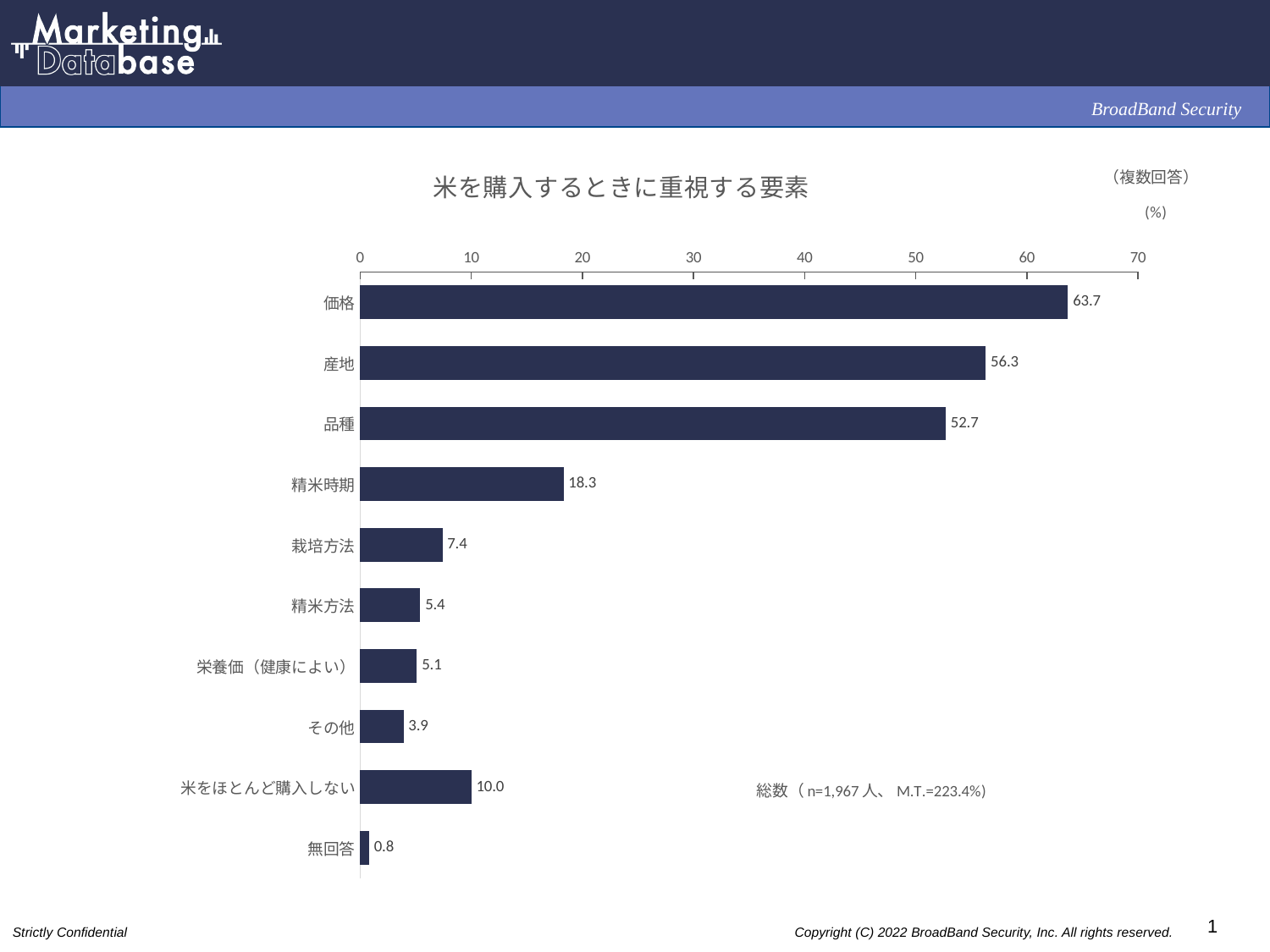

### Chart: 米を購入するときに重視する要素

| Category |  |
|---|---|
| 価格 | 63.7 |
| 産地 | 56.3 |
| 品種 | 52.7 |
| 精米時期 | 18.3 |
| 栽培方法 | 7.4 |
| 精米方法 | 5.4 |
| 栄養価（健康によい） | 5.1 |
| その他 | 3.9 |
| 米をほとんど購入しない | 10.0 |
| 無回答 | 0.8 |